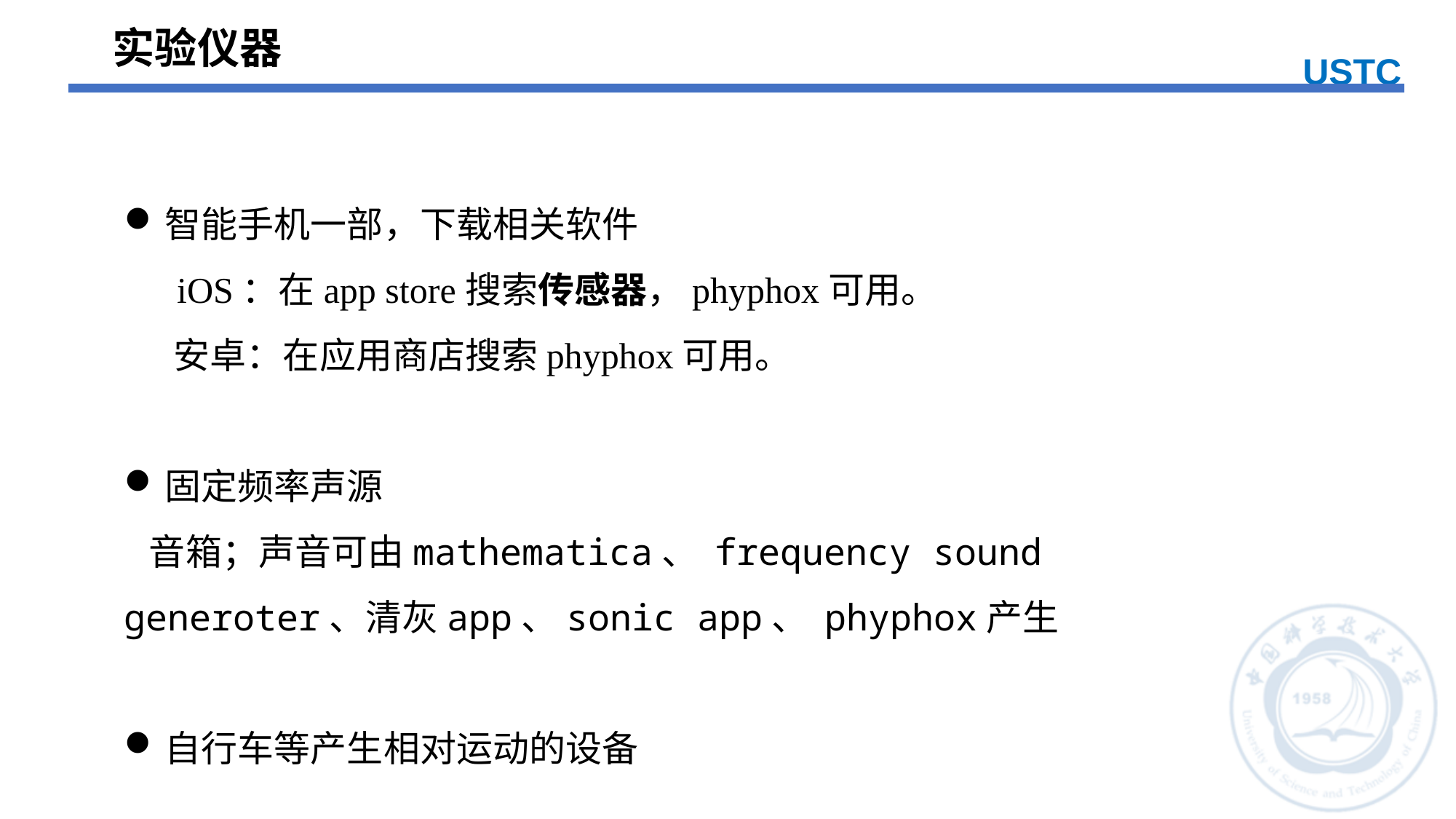

实验仪器
USTC

智能手机一部，下载相关软件
   iOS：在app store搜索传感器，phyphox可用。
     安卓：在应用商店搜索phyphox可用。

固定频率声源
  音箱；声音可由mathematica、 frequency sound generoter、清灰app、sonic app、 phyphox产生

自行车等产生相对运动的设备